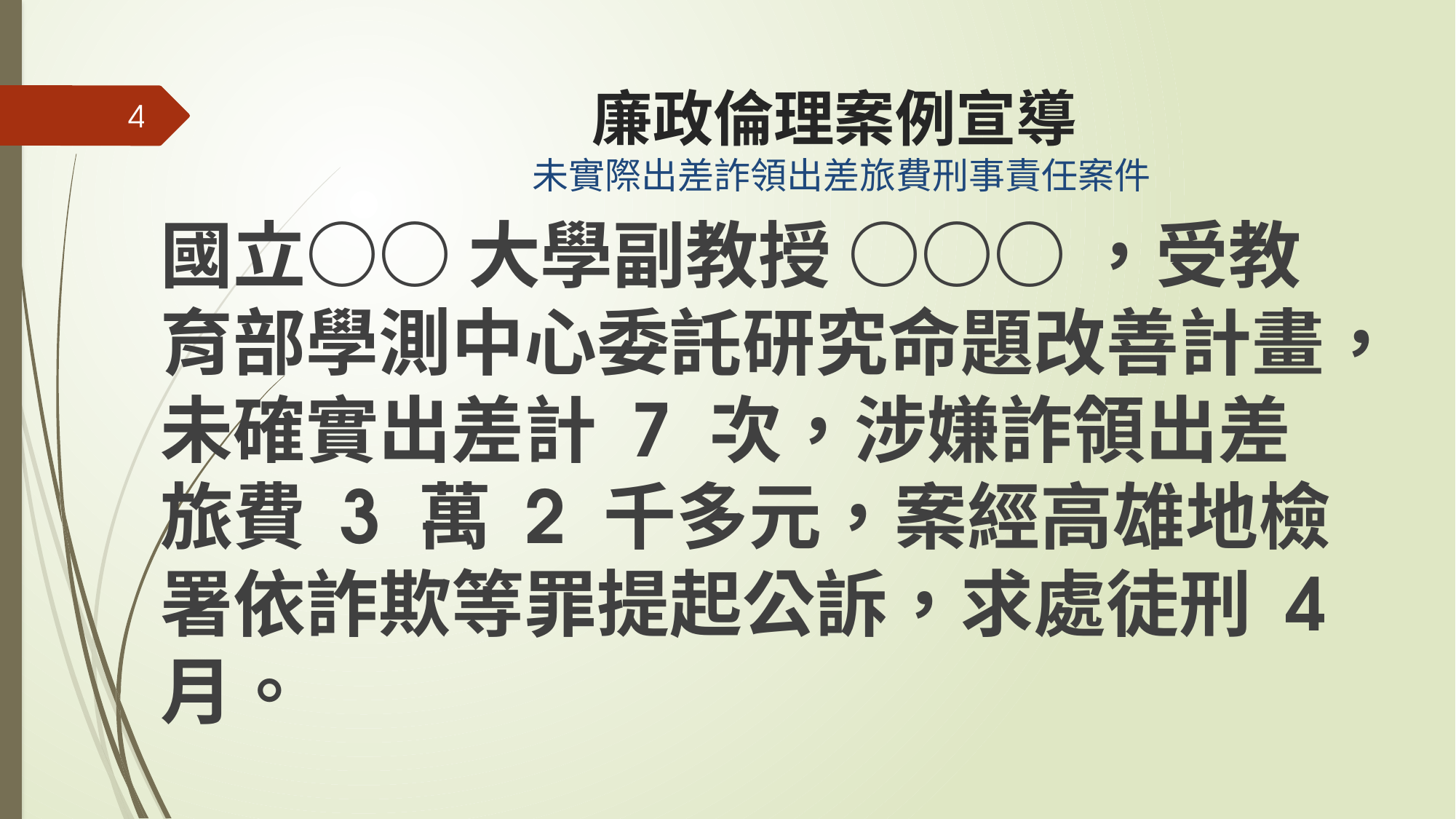

# 廉政倫理案例宣導 未實際出差詐領出差旅費刑事責任案件
4
國立○○ 大學副教授 ○○○ ，受教育部學測中心委託研究命題改善計畫，未確實出差計 7 次，涉嫌詐領出差旅費 3 萬 2 千多元，案經高雄地檢署依詐欺等罪提起公訴，求處徒刑 4 月。